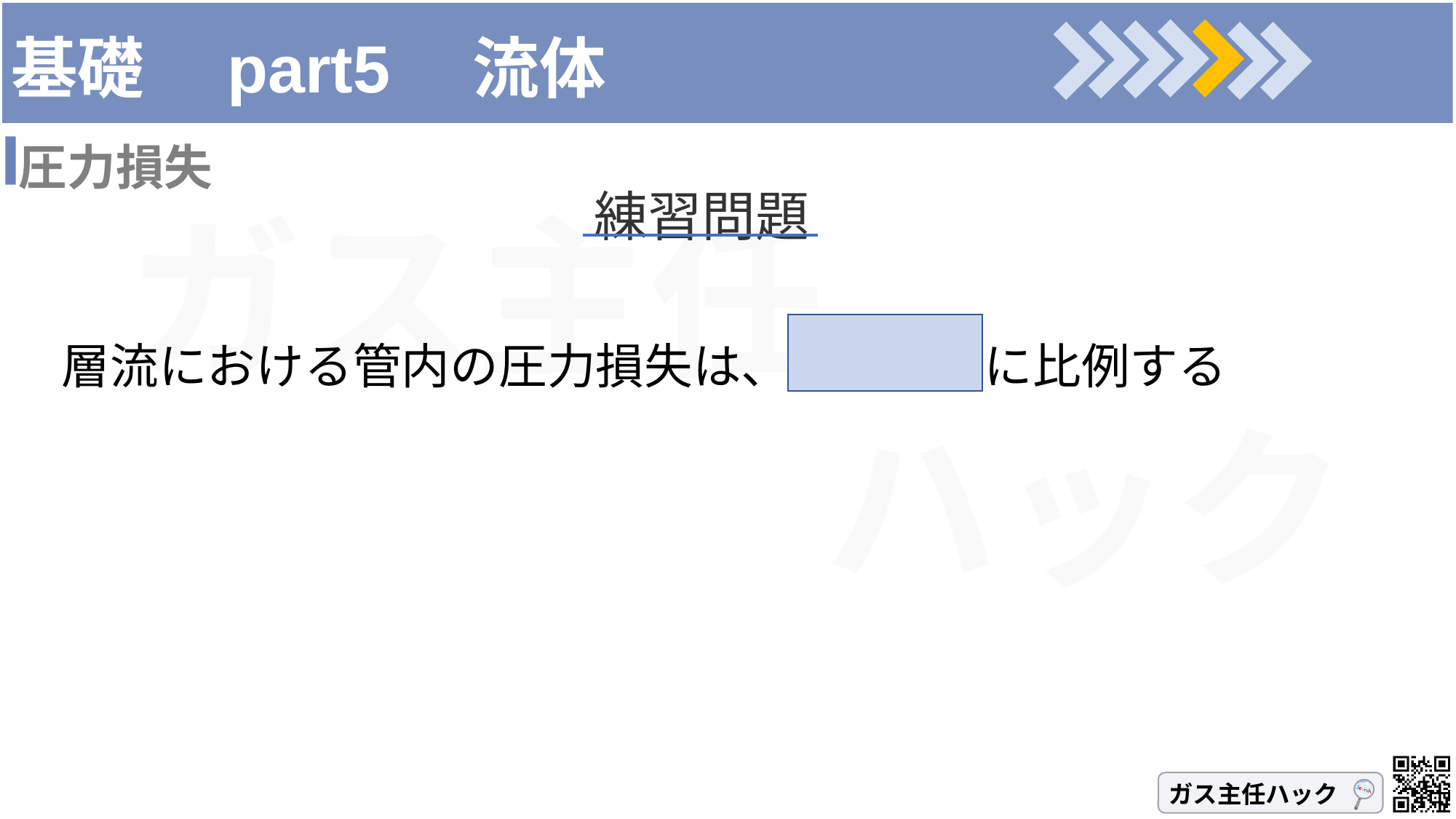

# 基礎　part5　流体

圧力損失

練習問題

層流における管内の圧力損失は、平均流速に比例する